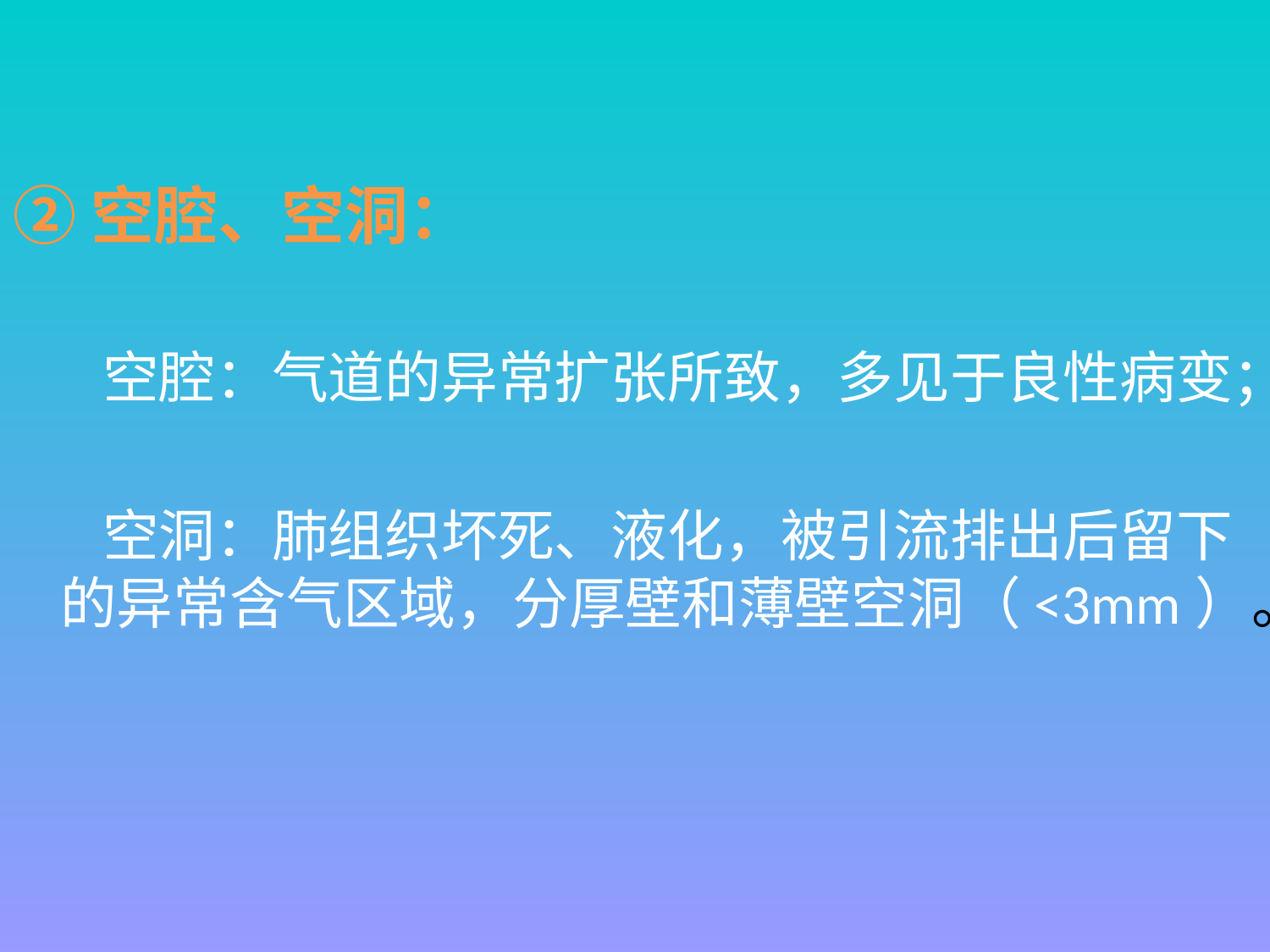

②空腔、空洞：

      空腔：气道的异常扩张所致，多见于良性病变；

      空洞：肺组织坏死、液化，被引流排出后留下的异常含气区域，分厚壁和薄壁空洞（<3mm）。